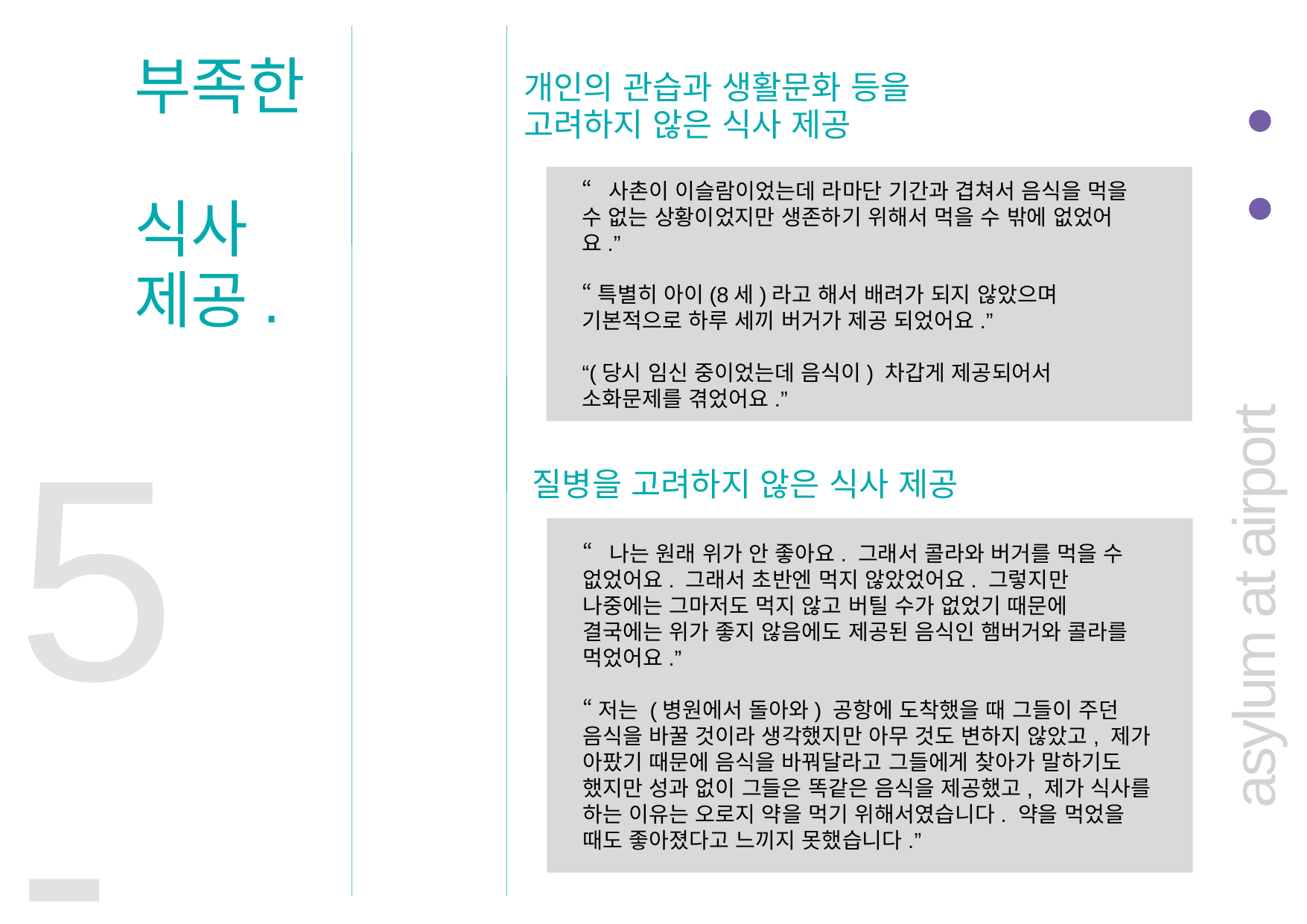

부족한

식사
제공.

개인의 관습과 생활문화 등을
고려하지 않은 식사 제공

“사촌이 이슬람이었는데 라마단 기간과 겹쳐서 음식을 먹을 수 없는 상황이었지만 생존하기 위해서 먹을 수 밖에 없었어요.”

“특별히 아이(8세)라고 해서 배려가 되지 않았으며 기본적으로 하루 세끼 버거가 제공 되었어요.”

“(당시 임신 중이었는데 음식이) 차갑게 제공되어서 소화문제를 겪었어요.”

asylum at airport
5-2
질병을 고려하지 않은 식사 제공

“나는 원래 위가 안 좋아요. 그래서 콜라와 버거를 먹을 수 없었어요. 그래서 초반엔 먹지 않았었어요. 그렇지만 나중에는 그마저도 먹지 않고 버틸 수가 없었기 때문에 결국에는 위가 좋지 않음에도 제공된 음식인 햄버거와 콜라를 먹었어요.”

“저는 (병원에서 돌아와) 공항에 도착했을 때 그들이 주던 음식을 바꿀 것이라 생각했지만 아무 것도 변하지 않았고, 제가 아팠기 때문에 음식을 바꿔달라고 그들에게 찾아가 말하기도 했지만 성과 없이 그들은 똑같은 음식을 제공했고, 제가 식사를 하는 이유는 오로지 약을 먹기 위해서였습니다. 약을 먹었을 때도 좋아졌다고 느끼지 못했습니다.”